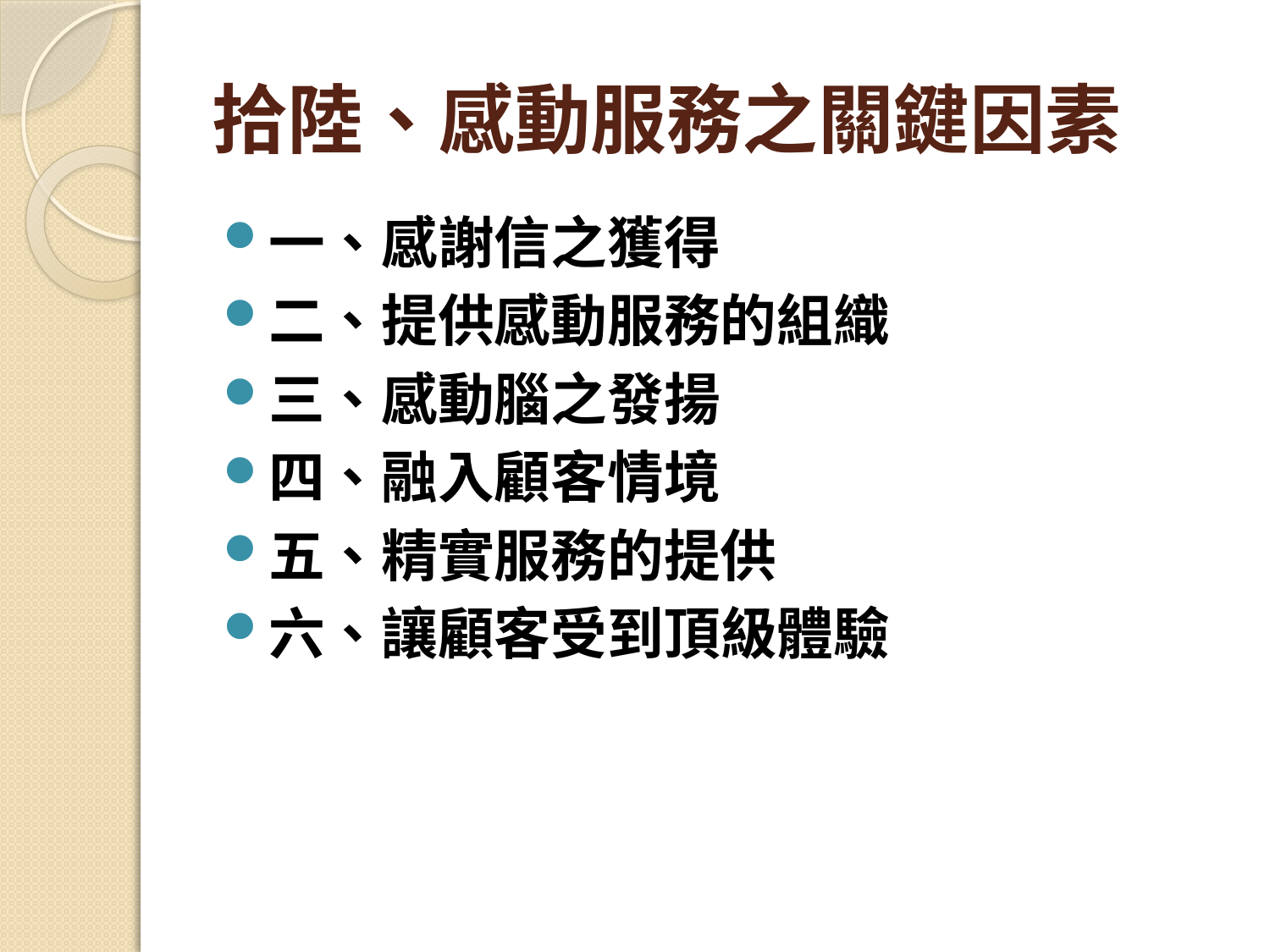

# 拾陸、感動服務之關鍵因素
一、感謝信之獲得
二、提供感動服務的組織
三、感動腦之發揚
四、融入顧客情境
五、精實服務的提供
六、讓顧客受到頂級體驗